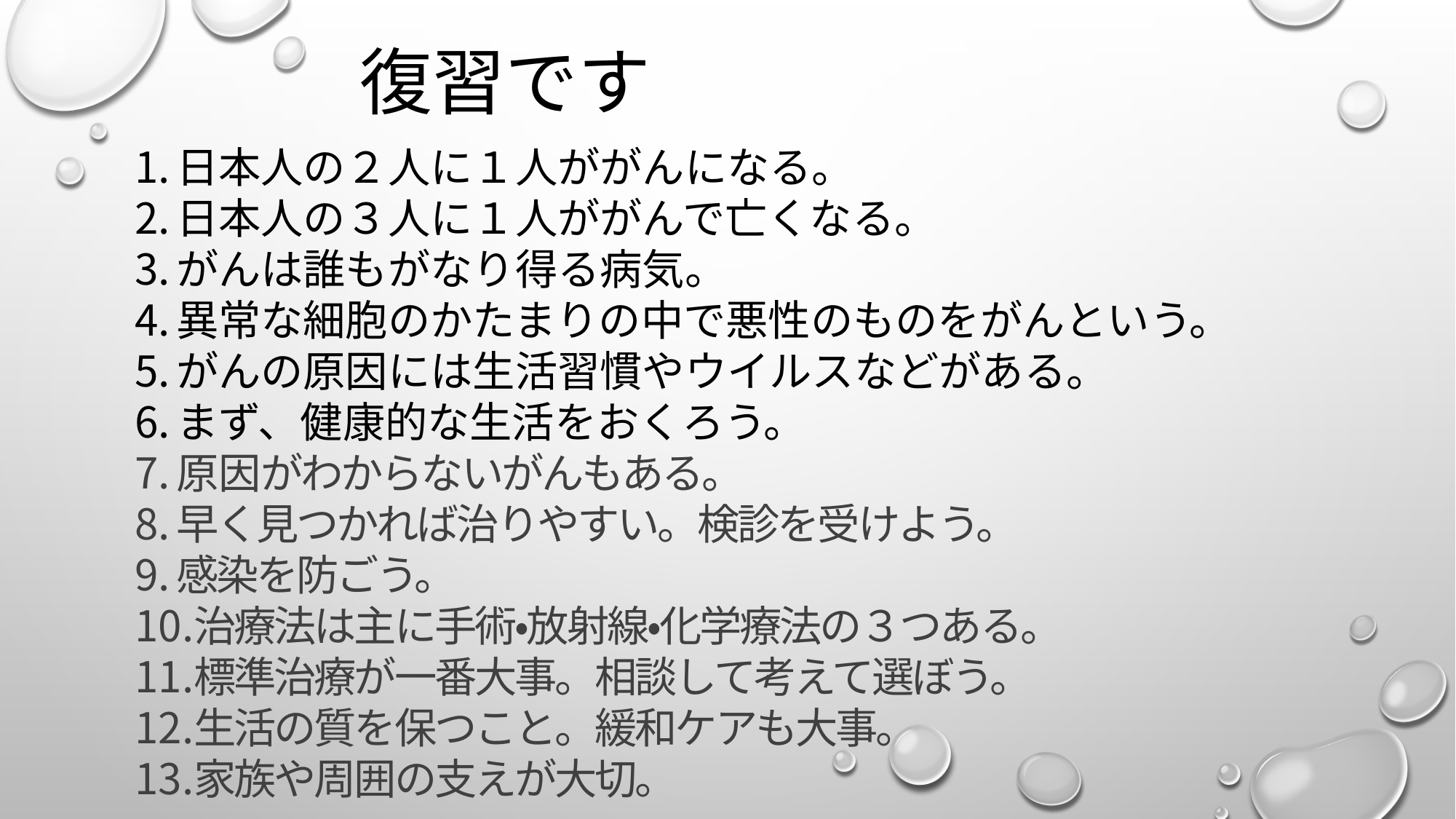

復習です
日本人の２人に１人ががんになる。
日本人の３人に１人ががんで亡くなる。
がんは誰もがなり得る病気。
異常な細胞のかたまりの中で悪性のものをがんという。
がんの原因には生活習慣やウイルスなどがある。
まず、健康的な生活をおくろう。
原因がわからないがんもある。
早く見つかれば治りやすい。検診を受けよう。
感染を防ごう。
治療法は主に手術・放射線・化学療法の３つある。
標準治療が一番大事。相談して考えて選ぼう。
生活の質を保つこと。緩和ケアも大事。
家族や周囲の支えが大切。